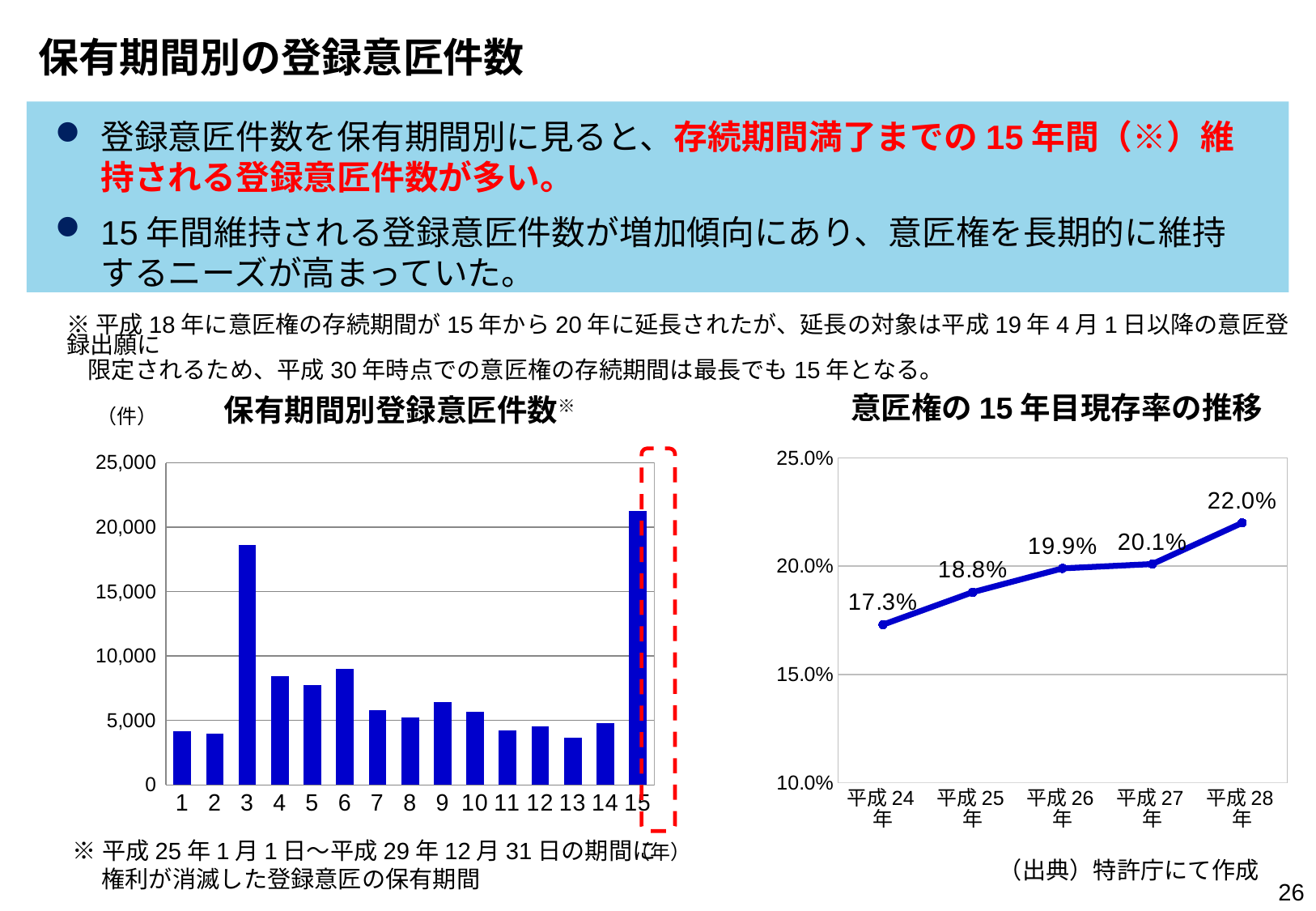

# 保有期間別の登録意匠件数
登録意匠件数を保有期間別に見ると、存続期間満了までの15年間（※）維持される登録意匠件数が多い。
15年間維持される登録意匠件数が増加傾向にあり、意匠権を長期的に維持するニーズが高まっていた。
※平成18年に意匠権の存続期間が15年から20年に延長されたが、延長の対象は平成19年4月1日以降の意匠登録出願に
   限定されるため、平成30年時点での意匠権の存続期間は最長でも15年となる。
意匠権の15年目現存率の推移
保有期間別登録意匠件数※

### Chart

| Category | 意匠権の保有期間 |
|---|---|
| 1 | 4164.0 |
| 2 | 4000.0 |
| 3 | 18610.0 |
| 4 | 8471.0 |
| 5 | 7761.0 |
| 6 | 8977.0 |
| 7 | 5782.0 |
| 8 | 5254.0 |
| 9 | 6453.0 |
| 10 | 5665.0 |
| 11 | 4243.0 |
| 12 | 4574.0 |
| 13 | 3652.0 |
| 14 | 4805.0 |
| 15 | 21243.0 |
（件）

### Chart

| Category | 15年現存率 |
|---|---|
| 平成24年 | 0.173 |
| 平成25年 | 0.188 |
| 平成26年 | 0.199 |
| 平成27年 | 0.201 |
| 平成28年 | 0.22 |
※平成25年1月1日～平成29年12月31日の期間に
　 権利が消滅した登録意匠の保有期間
（年）
（出典）特許庁にて作成
26